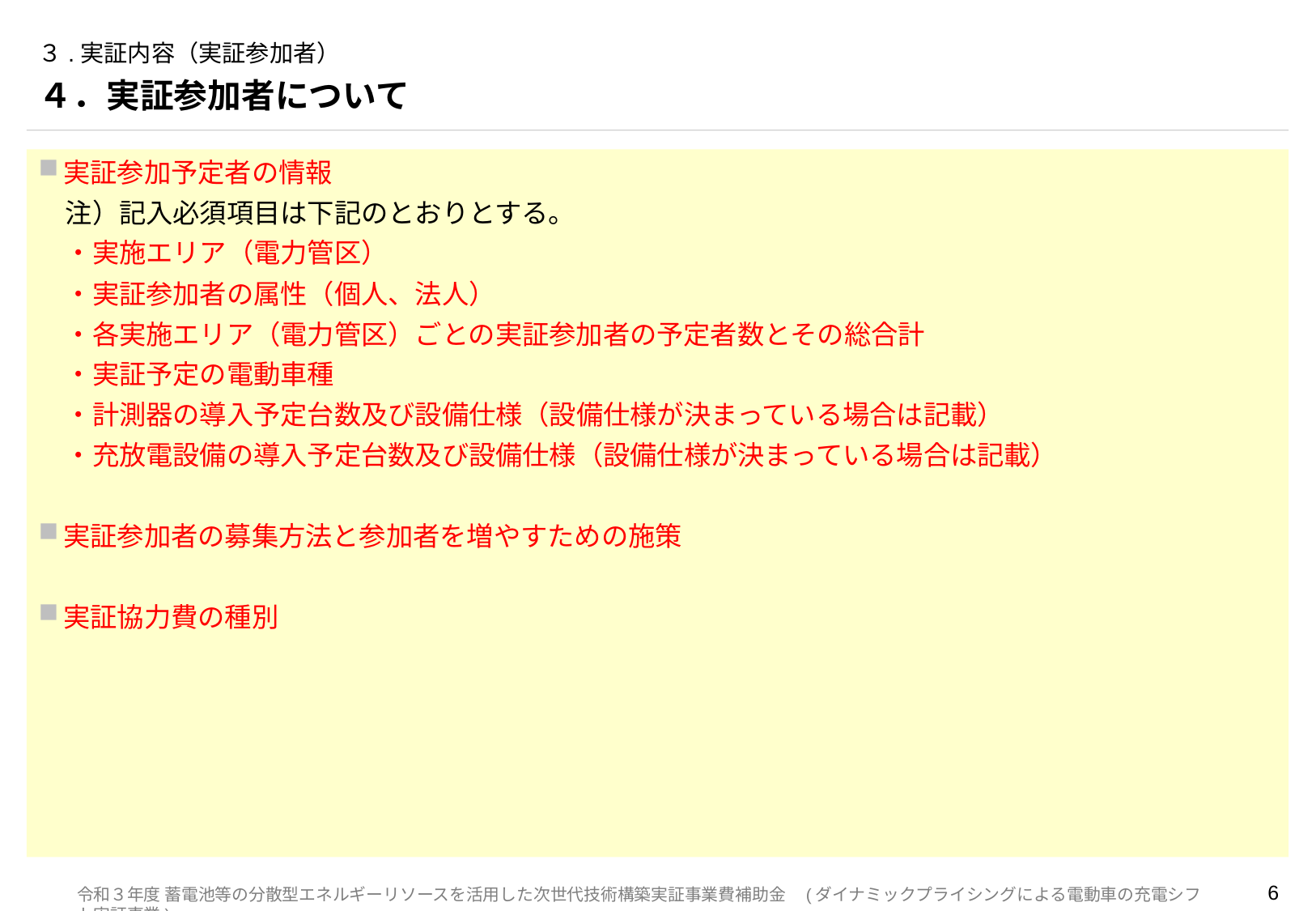

# ３.実証内容（実証参加者）
４．実証参加者について
実証参加予定者の情報
　注）記入必須項目は下記のとおりとする。
　・実施エリア（電力管区）
　・実証参加者の属性（個人、法人）
　・各実施エリア（電力管区）ごとの実証参加者の予定者数とその総合計
　・実証予定の電動車種
　・計測器の導入予定台数及び設備仕様（設備仕様が決まっている場合は記載）
　・充放電設備の導入予定台数及び設備仕様（設備仕様が決まっている場合は記載）

実証参加者の募集方法と参加者を増やすための施策

実証協力費の種別